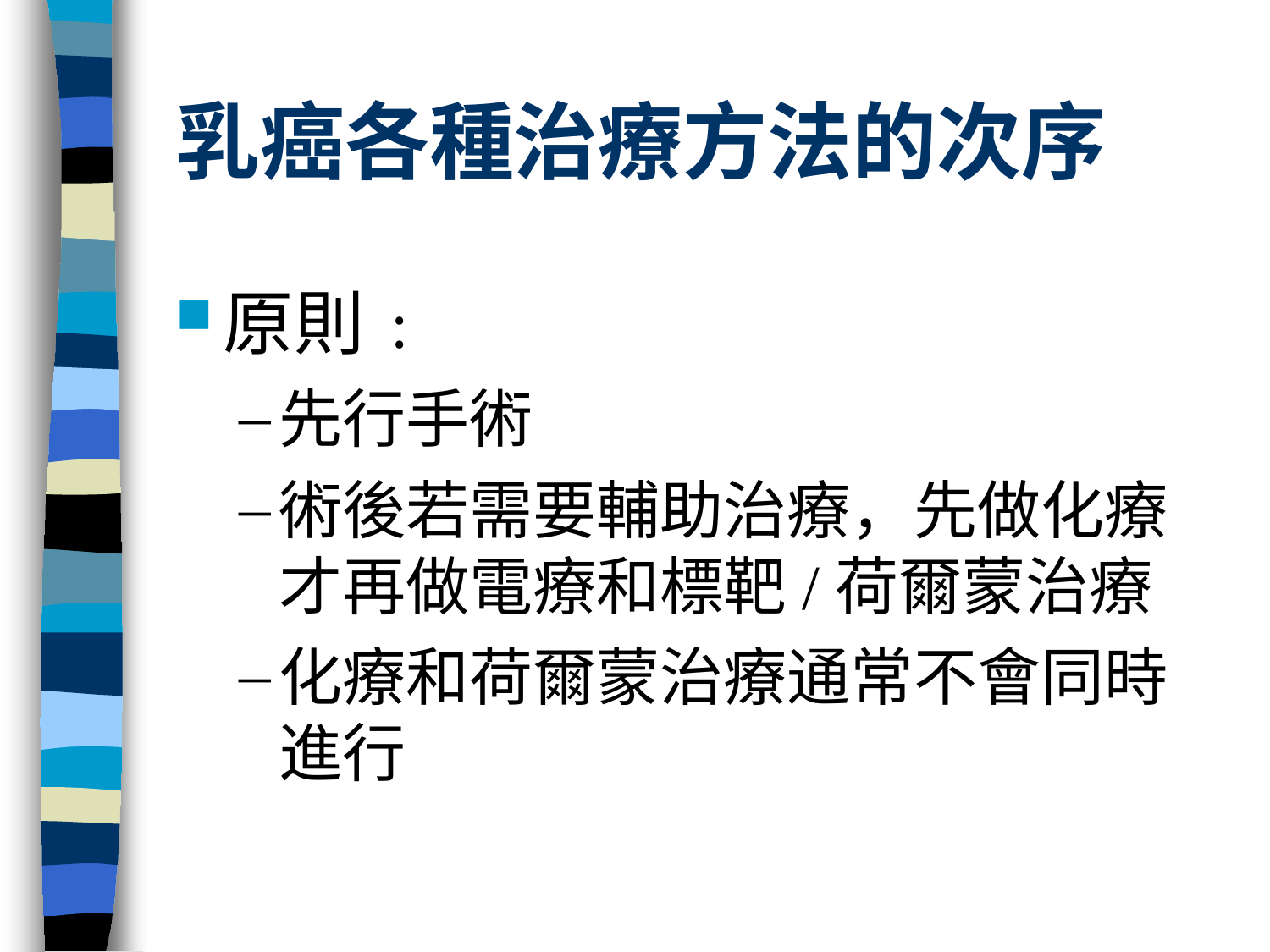

# 乳癌各種治療方法的次序

原則﹕
先行手術
術後若需要輔助治療，先做化療 才再做電療和標靶/荷爾蒙治療
化療和荷爾蒙治療通常不會同時 進行